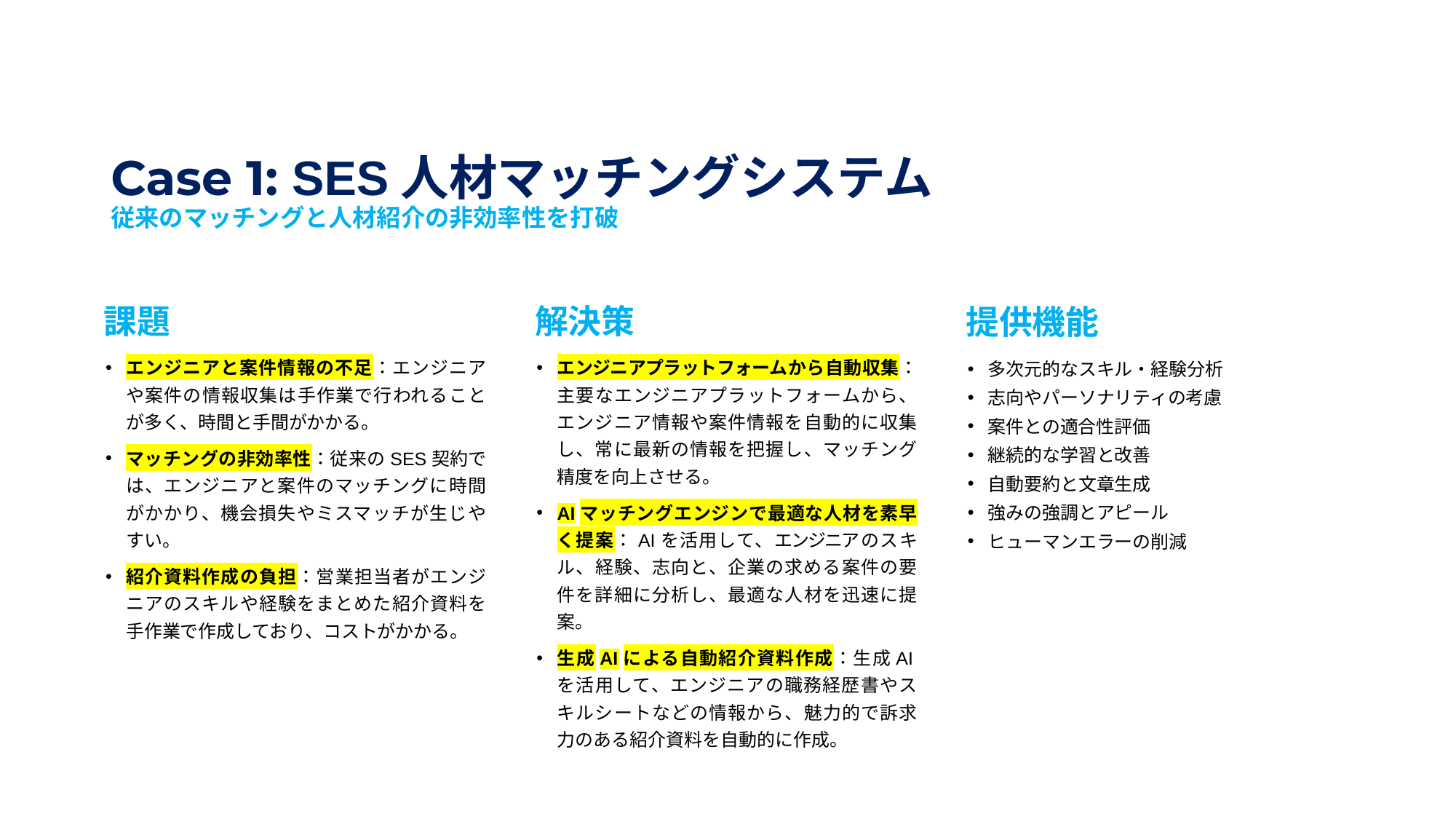

# Case 1: SES人材マッチングシステム 従来のマッチングと人材紹介の非効率性を打破
課題
解決策
提供機能
エンジニアと案件情報の不足：エンジニアや案件の情報収集は手作業で行われることが多く、時間と手間がかかる。
マッチングの非効率性：従来のSES契約では、エンジニアと案件のマッチングに時間がかかり、機会損失やミスマッチが生じやすい。
紹介資料作成の負担：営業担当者がエンジニアのスキルや経験をまとめた紹介資料を手作業で作成しており、コストがかかる。
エンジニアプラットフォームから自動収集：主要なエンジニアプラットフォームから、エンジニア情報や案件情報を自動的に収集し、常に最新の情報を把握し、マッチング精度を向上させる。
AIマッチングエンジンで最適な人材を素早く提案：AIを活用して、エンジニアのスキル、経験、志向と、企業の求める案件の要件を詳細に分析し、最適な人材を迅速に提案。
生成AIによる自動紹介資料作成：生成AIを活用して、エンジニアの職務経歴書やスキルシートなどの情報から、魅力的で訴求力のある紹介資料を自動的に作成。
多次元的なスキル・経験分析
志向やパーソナリティの考慮
案件との適合性評価
継続的な学習と改善
自動要約と文章生成
強みの強調とアピール
ヒューマンエラーの削減